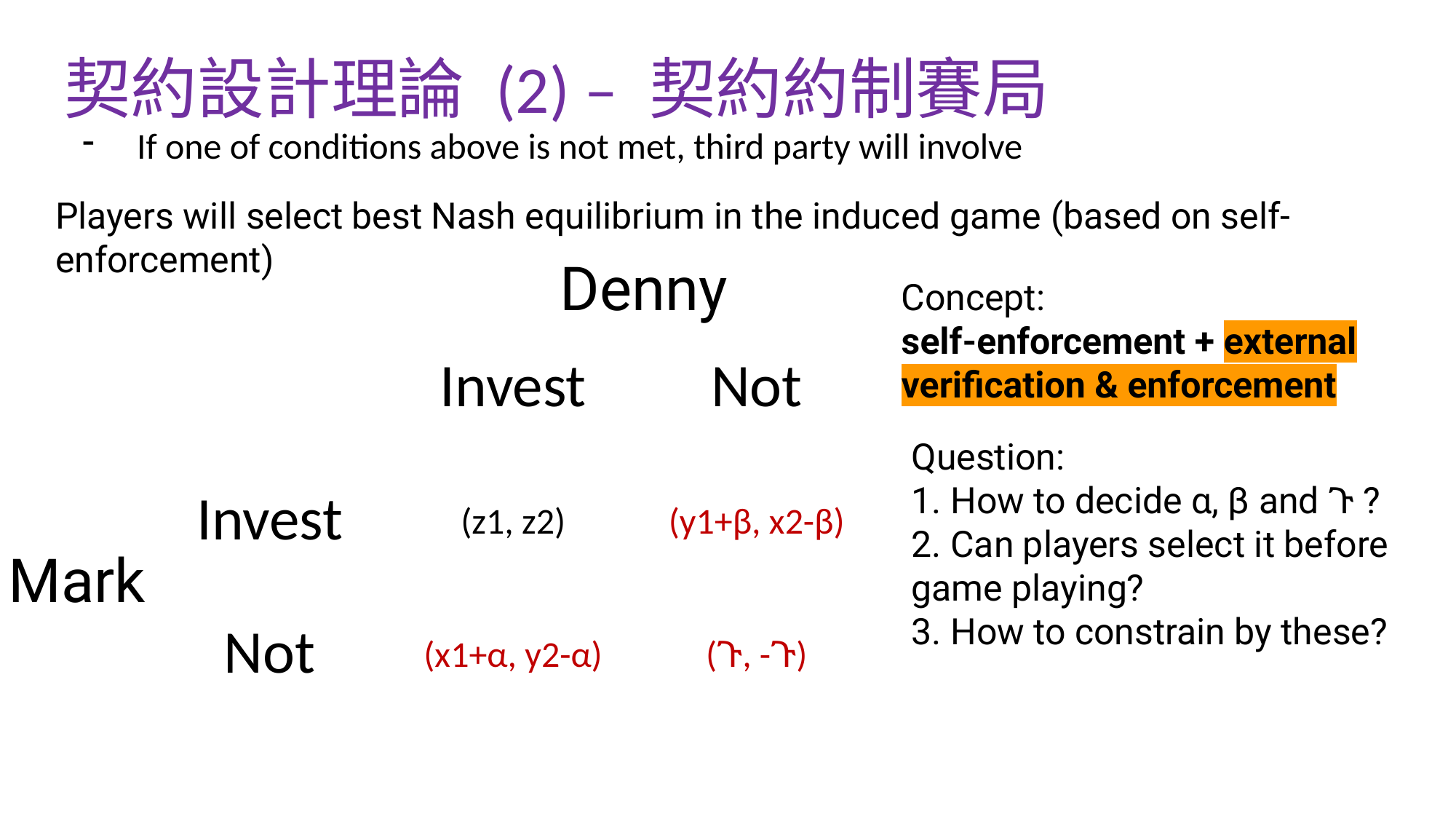

# 契約設計理論 (2) – 契約約制賽局
If one of conditions above is not met, third party will involve

Players will select best Nash equilibrium in the induced game (based on self-enforcement)
Denny
Concept:
self-enforcement + external verification & enforcement
|  | Invest | Not |
| --- | --- | --- |
| Invest | (z1, z2) | (y1+β, x2-β) |
| Not | (x1+α, y2-α) | (ጉ, -ጉ) |
Question:
1. How to decide α, β and ጉ ?
2. Can players select it before game playing?
3. How to constrain by these?
Mark